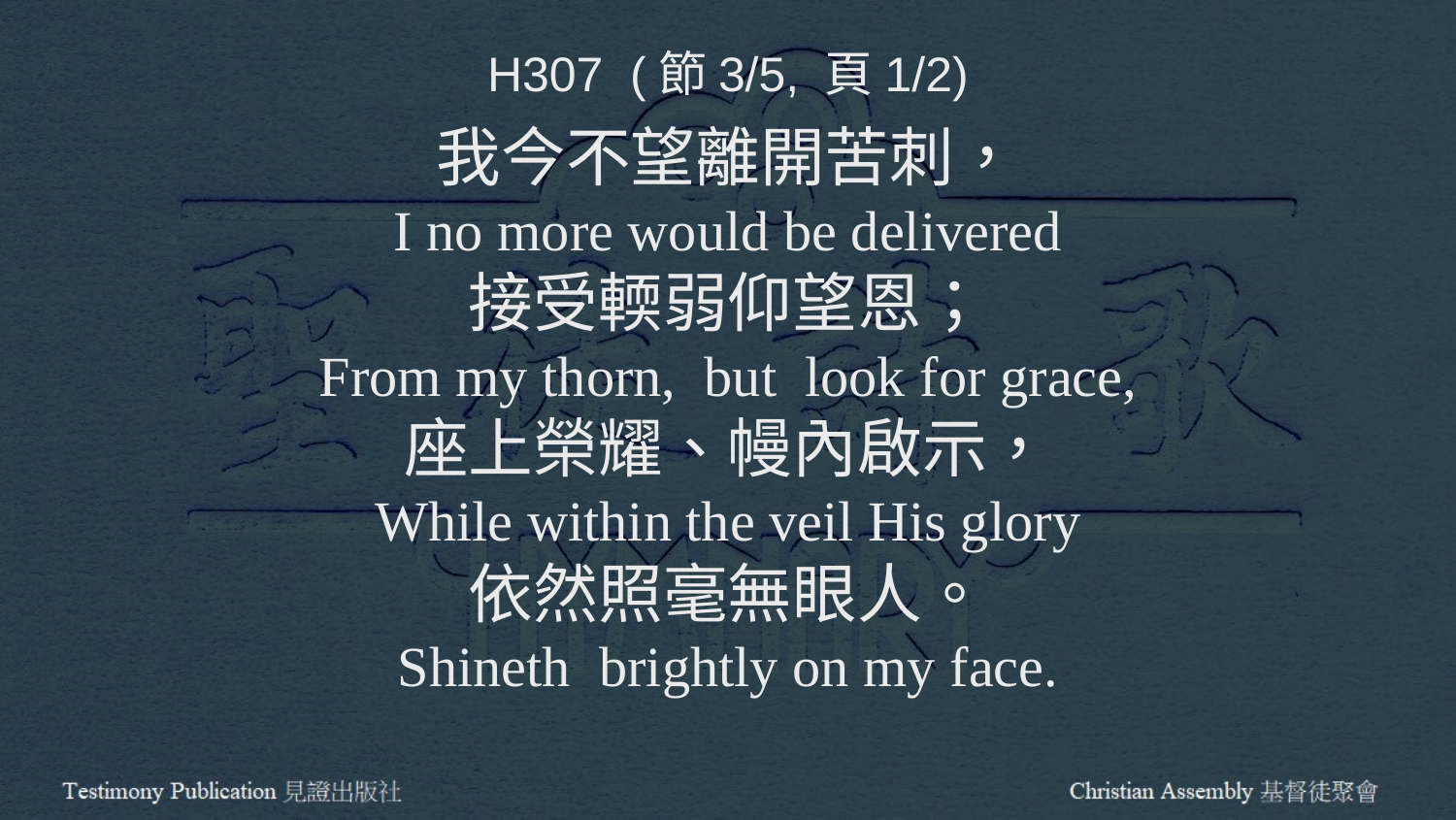

H307  (節3/5, 頁1/2)
我今不望離開苦刺，
I no more would be delivered
接受輭弱仰望恩；
From my thorn,  but  look for grace,
座上榮耀、幔內啟示，
While within the veil His glory
依然照毫無眼人。
Shineth  brightly on my face.